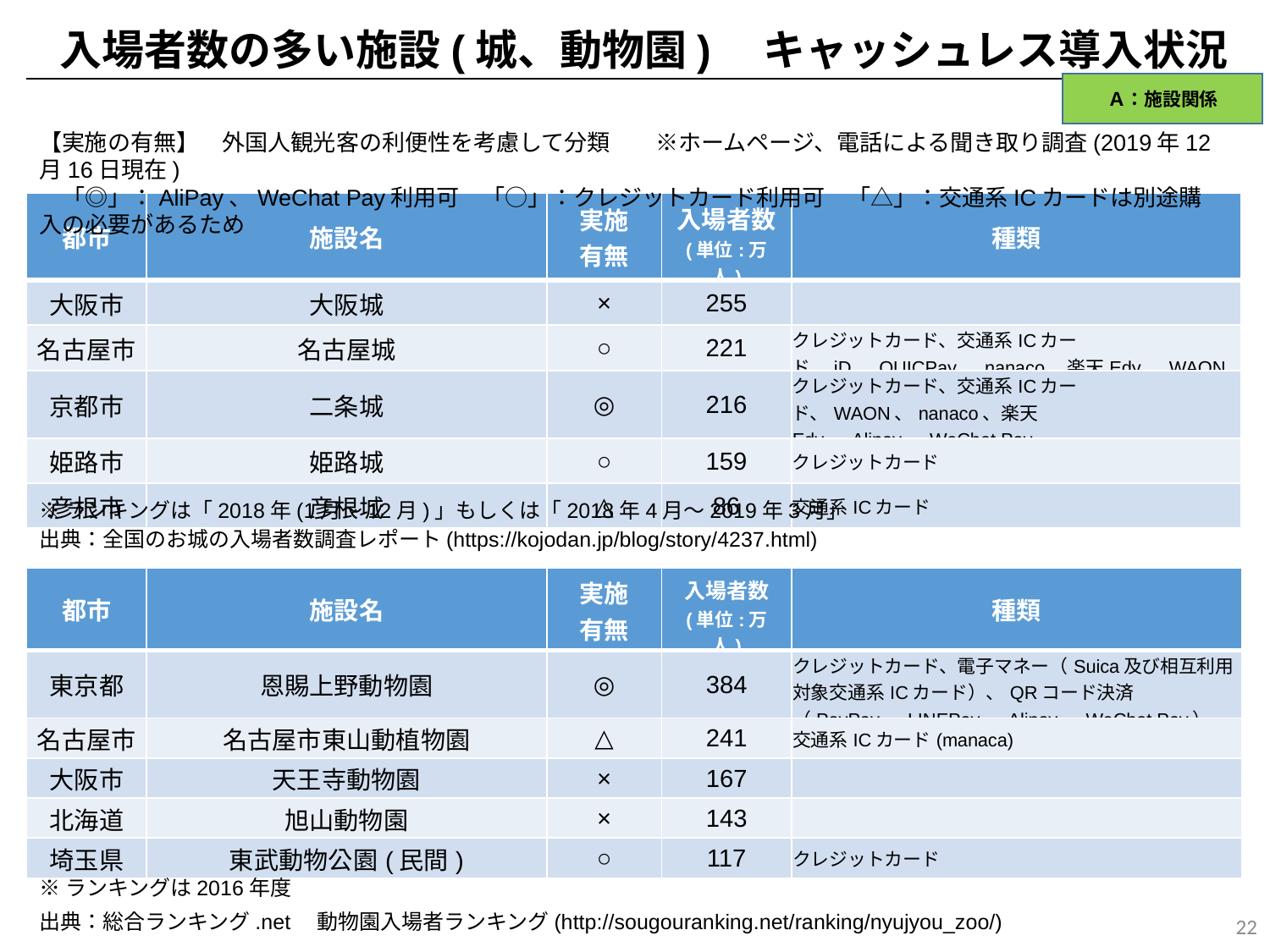

入場者数の多い施設(城、動物園)　キャッシュレス導入状況
Ａ：施設関係
【実施の有無】　外国人観光客の利便性を考慮して分類　　※ホームページ、電話による聞き取り調査(2019年12月16日現在)
　「◎」：AliPay、WeChat Pay利用可　「○」：クレジットカード利用可　「△」：交通系ICカードは別途購入の必要があるため
| 都市 | 施設名 | 実施 有無 | 入場者数 (単位:万人) | 種類 |
| --- | --- | --- | --- | --- |
| 大阪市 | 大阪城 | × | 255 |  |
| 名古屋市 | 名古屋城 | ○ | 221 | クレジットカード、交通系ICカード、iD、QUICPay、nanaco、楽天Edy、WAON |
| 京都市 | 二条城 | ◎ | 216 | クレジットカード、交通系ICカード、WAON、nanaco、楽天Edy、Alipay、WeChat Pay |
| 姫路市 | 姫路城 | ○ | 159 | クレジットカード |
| 彦根市 | 彦根城 | △ | 86 | 交通系ICカード |
※ランキングは「2018年(1月～12月)」もしくは「2018年4月～2019年3月」
出典：全国のお城の入場者数調査レポート(https://kojodan.jp/blog/story/4237.html)
| 都市 | 施設名 | 実施 有無 | 入場者数 (単位:万人) | 種類 |
| --- | --- | --- | --- | --- |
| 東京都 | 恩賜上野動物園 | ◎ | 384 | クレジットカード、電子マネー（Suica及び相互利用対象交通系ICカード）、QRコード決済（PayPay、LINEPay、Alipay、WeChat Pay） |
| 名古屋市 | 名古屋市東山動植物園 | △ | 241 | 交通系ICカード(manaca) |
| 大阪市 | 天王寺動物園 | × | 167 |  |
| 北海道 | 旭山動物園 | × | 143 |  |
| 埼玉県 | 東武動物公園(民間) | ○ | 117 | クレジットカード |
※ランキングは2016年度
22
出典：総合ランキング.net　動物園入場者ランキング(http://sougouranking.net/ranking/nyujyou_zoo/)